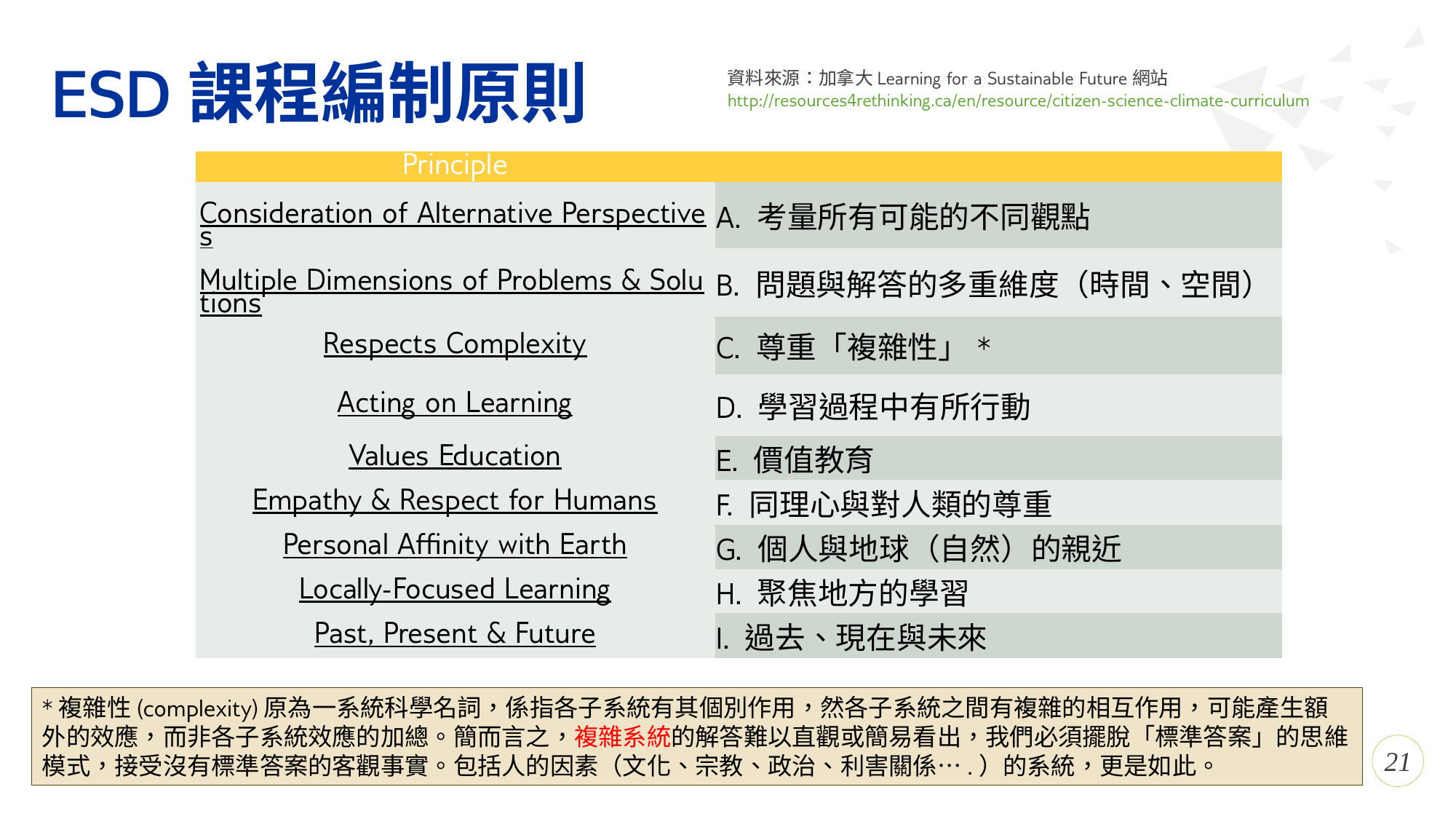

# ESD課程編制原則
資料來源：加拿大Learning for a Sustainable Future網站
http://resources4rethinking.ca/en/resource/citizen-science-climate-curriculum

| Principle |  |
| --- | --- |
| Consideration of Alternative Perspectives | A. 考量所有可能的不同觀點 |
| Multiple Dimensions of Problems & Solutions | B. 問題與解答的多重維度（時間、空間） |
| Respects Complexity | C. 尊重「複雜性」\* |
| Acting on Learning | D. 學習過程中有所行動 |
| Values Education | E. 價值教育 |
| Empathy & Respect for Humans | F. 同理心與對人類的尊重 |
| Personal Affinity with Earth | G. 個人與地球（自然）的親近 |
| Locally-Focused Learning | H. 聚焦地方的學習 |
| Past, Present & Future | I. 過去、現在與未來 |
*複雜性(complexity)原為一系統科學名詞，係指各子系統有其個別作用，然各子系統之間有複雜的相互作用，可能產生額外的效應，而非各子系統效應的加總。簡而言之，複雜系統的解答難以直觀或簡易看出，我們必須擺脫「標準答案」的思維模式，接受沒有標準答案的客觀事實。包括人的因素（文化、宗教、政治、利害關係….）的系統，更是如此。
21